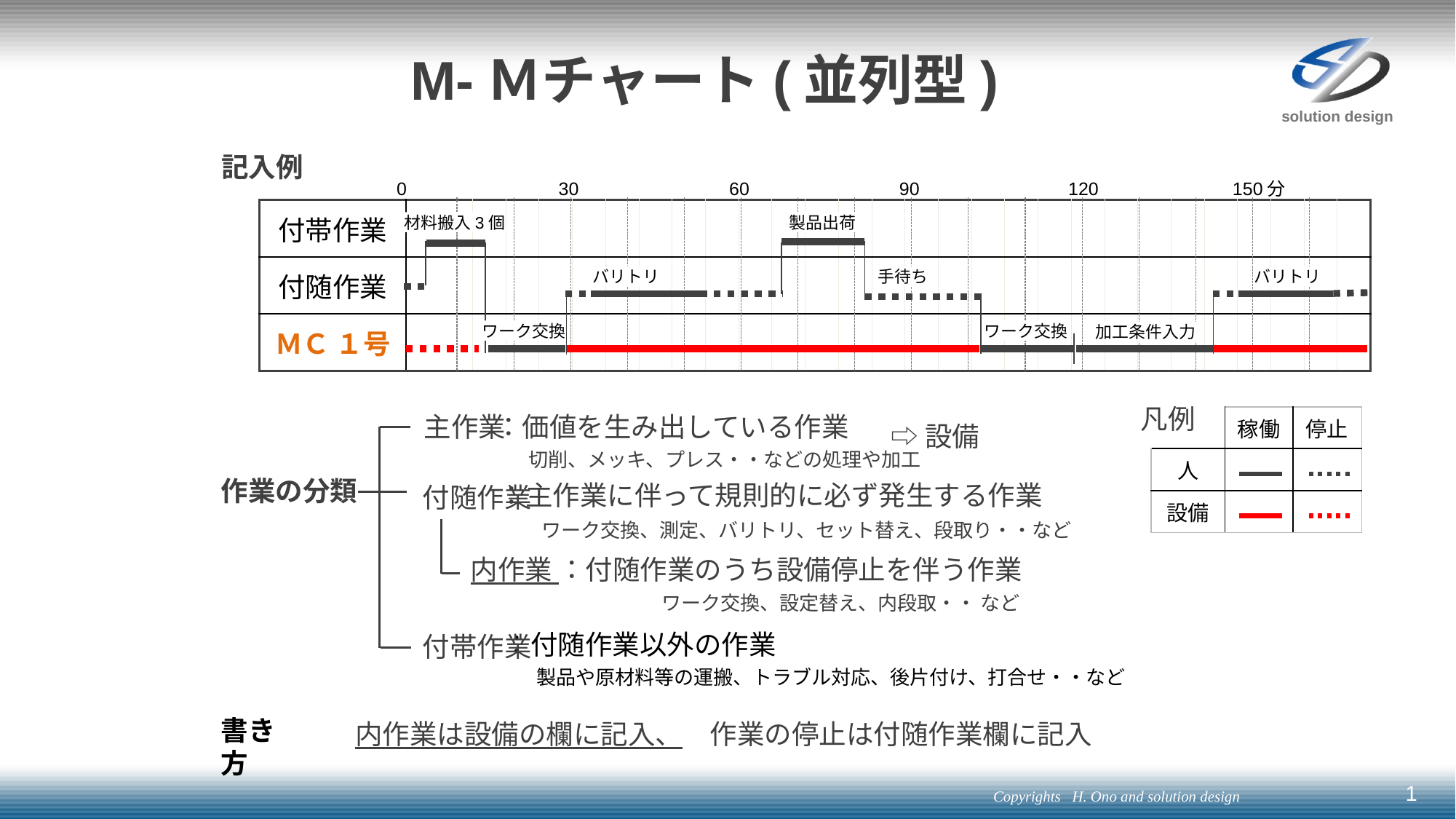

# M-Ｍチャート(並列型)
記入例
0
30
60
90
120
150分
材料搬入3個
製品出荷
バリトリ
手待ち
バリトリ
ワーク交換
ワーク交換
加工条件入力
| 付帯作業 |  |  |  |  |  |  |  |  |  |  |  |  |  |  |  |  |  |  |  |  |  |  |  |  |  |  |  |  |
| --- | --- | --- | --- | --- | --- | --- | --- | --- | --- | --- | --- | --- | --- | --- | --- | --- | --- | --- | --- | --- | --- | --- | --- | --- | --- | --- | --- | --- |
| 付随作業 |  |  |  |  |  |  |  |  |  |  |  |  |  |  |  |  |  |  |  |  |  |  |  |  |  |  |  |  |
| ＭＣ １号 |  |  |  |  |  |  |  |  |  |  |  |  |  |  |  |  |  |  |  |  |  |  |  |  |  |  |  |  |
凡例
：価値を生み出している作業
　 切削、メッキ、プレス・・などの処理や加工
⇨設備
|  | 稼働 | 停止 |
| --- | --- | --- |
| 人 |  |  |
| 設備 |  |  |
主作業
作業の分類
付随作業
付帯作業
：主作業に伴って規則的に必ず発生する作業
　 　ワーク交換、測定、バリトリ、セット替え、段取り・・など
内作業 ：付随作業のうち設備停止を伴う作業
　　　　　　　ワーク交換、設定替え、内段取・・ など
：付随作業以外の作業
　 製品や原材料等の運搬、トラブル対応、後片付け、打合せ・・など
書き方
内作業は設備の欄に記入、　作業の停止は付随作業欄に記入
1